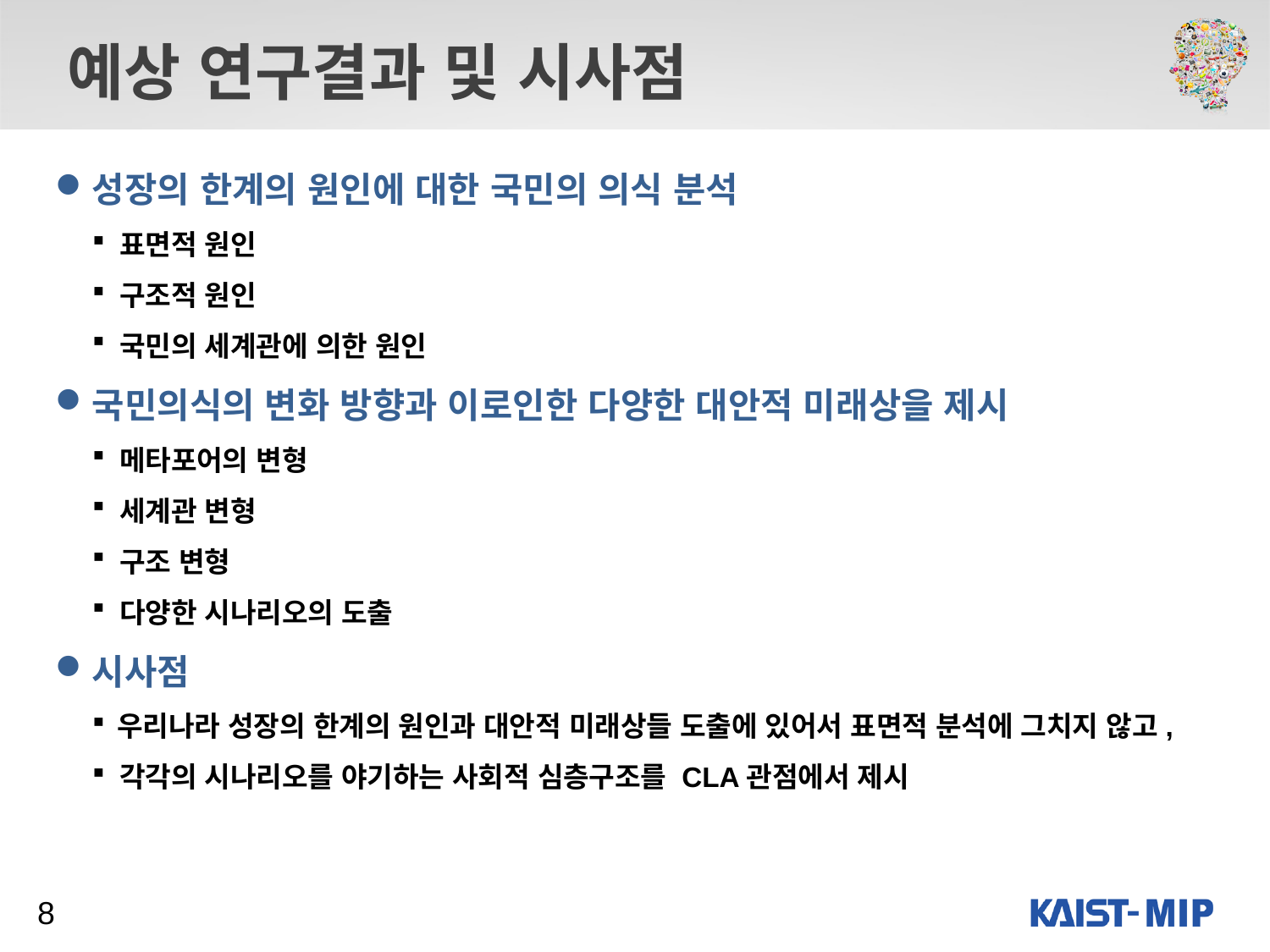

# 예상 연구결과 및 시사점
성장의 한계의 원인에 대한 국민의 의식 분석
 표면적 원인
 구조적 원인
 국민의 세계관에 의한 원인
국민의식의 변화 방향과 이로인한 다양한 대안적 미래상을 제시
 메타포어의 변형
 세계관 변형
 구조 변형
 다양한 시나리오의 도출
시사점
우리나라 성장의 한계의 원인과 대안적 미래상들 도출에 있어서 표면적 분석에 그치지 않고,
 각각의 시나리오를 야기하는 사회적 심층구조를 CLA관점에서 제시
8